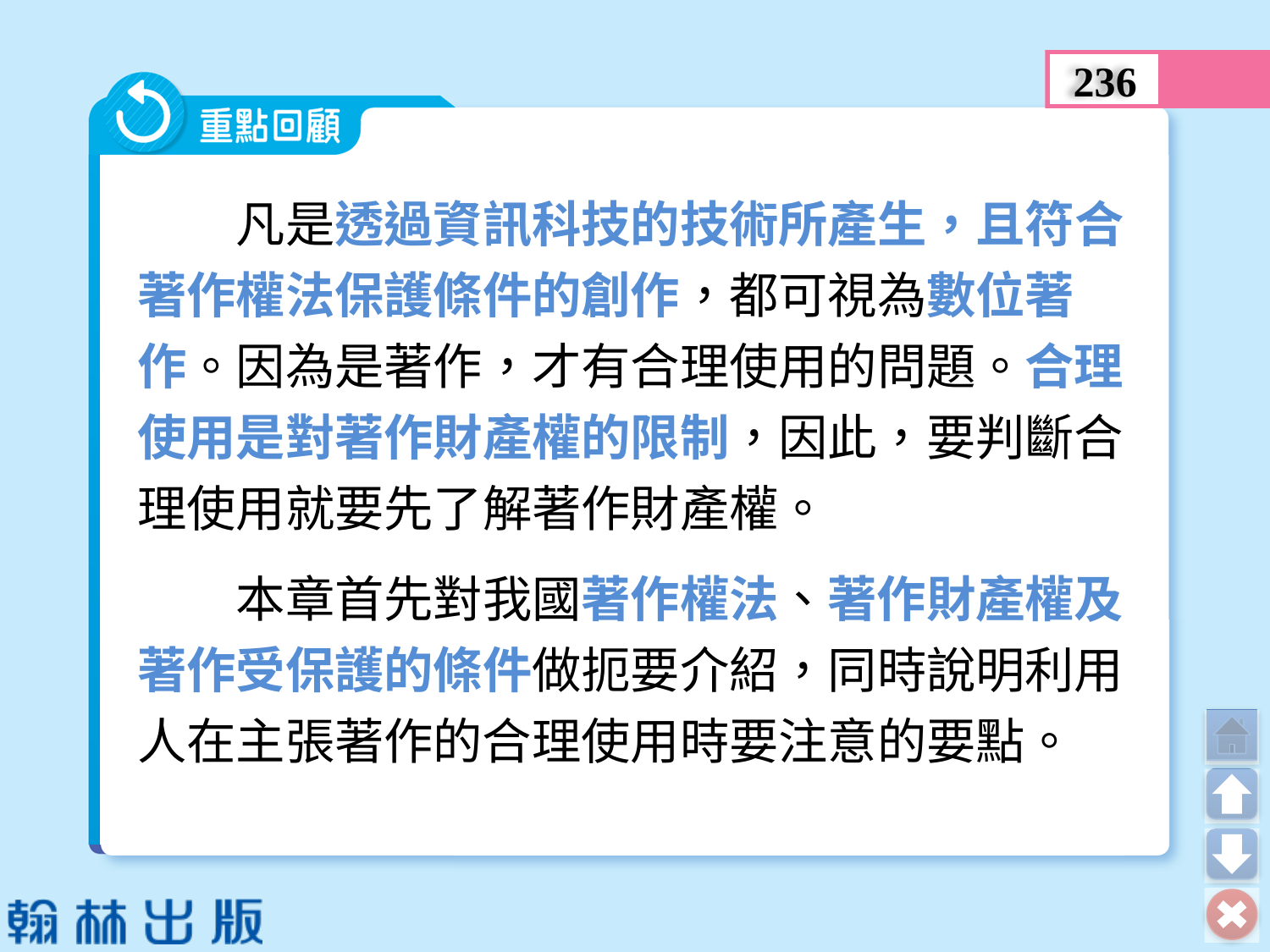

236
　　凡是透過資訊科技的技術所產生，且符合著作權法保護條件的創作，都可視為數位著作。因為是著作，才有合理使用的問題。合理使用是對著作財產權的限制，因此，要判斷合理使用就要先了解著作財產權。
　　本章首先對我國著作權法、著作財產權及著作受保護的條件做扼要介紹，同時說明利用人在主張著作的合理使用時要注意的要點。